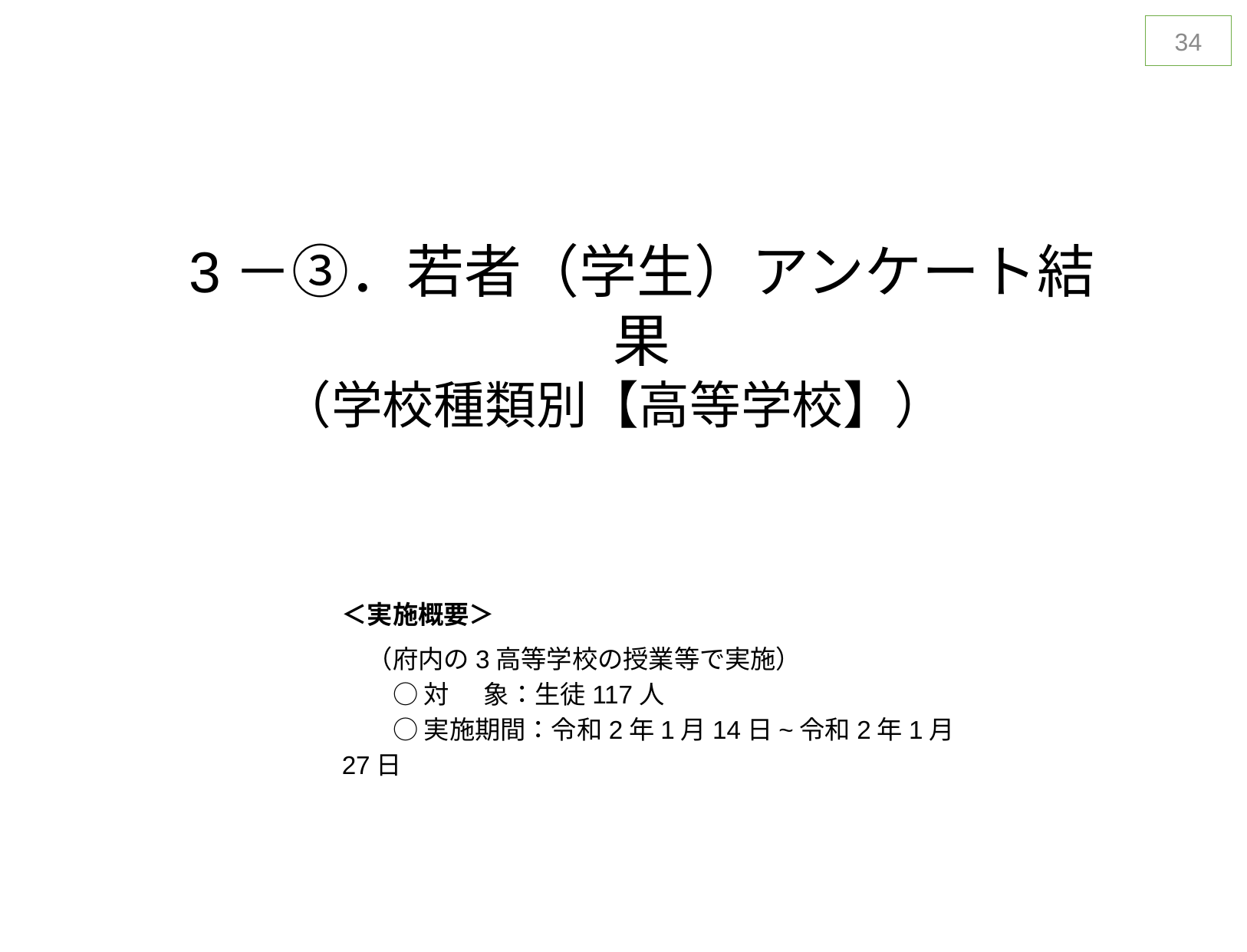

34
3－③．若者（学生）アンケート結果
（学校種類別【高等学校】）
＜実施概要＞
　（府内の3高等学校の授業等で実施）
　　○ 対      象：生徒117人
　　○ 実施期間：令和2年1月14日~令和2年1月27日